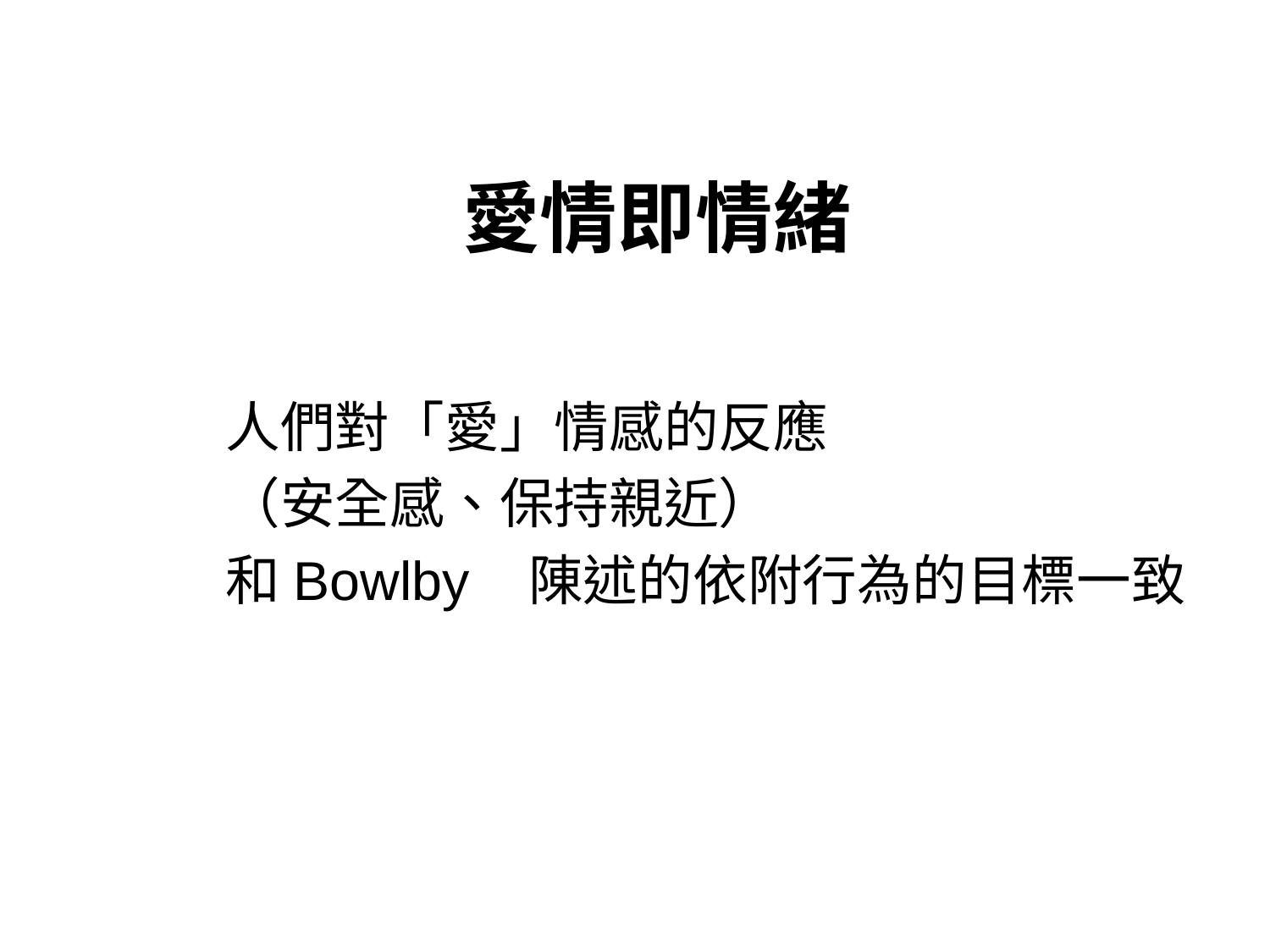

# 愛情即情緒
人們對「愛」情感的反應
（安全感、保持親近）
和Bowlby   陳述的依附行為的目標一致